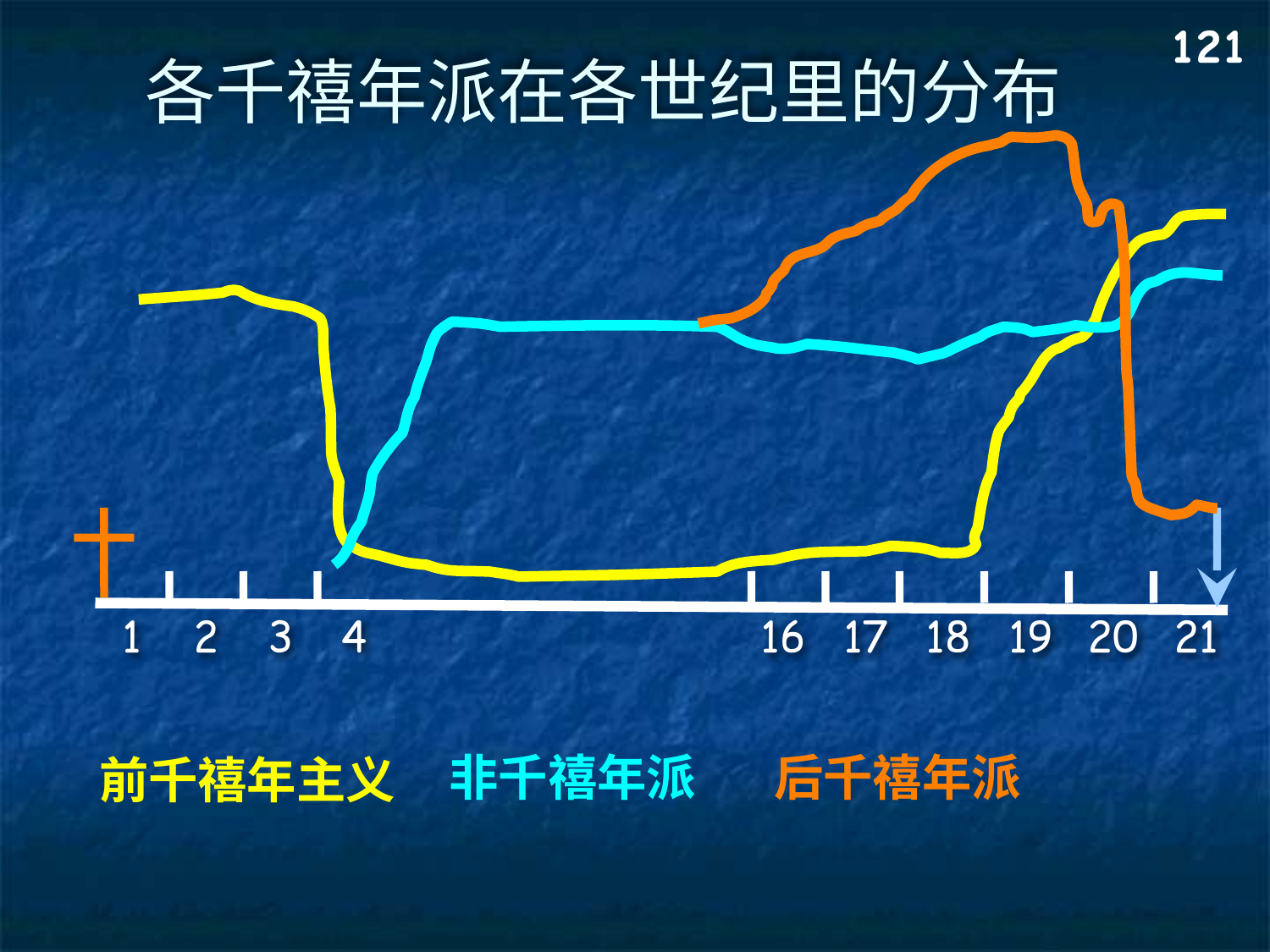

121
# 各千禧年派在各世纪里的分布

1
2
3
4
16
17
18
19
20
21
非千禧年派
后千禧年派
前千禧年主义